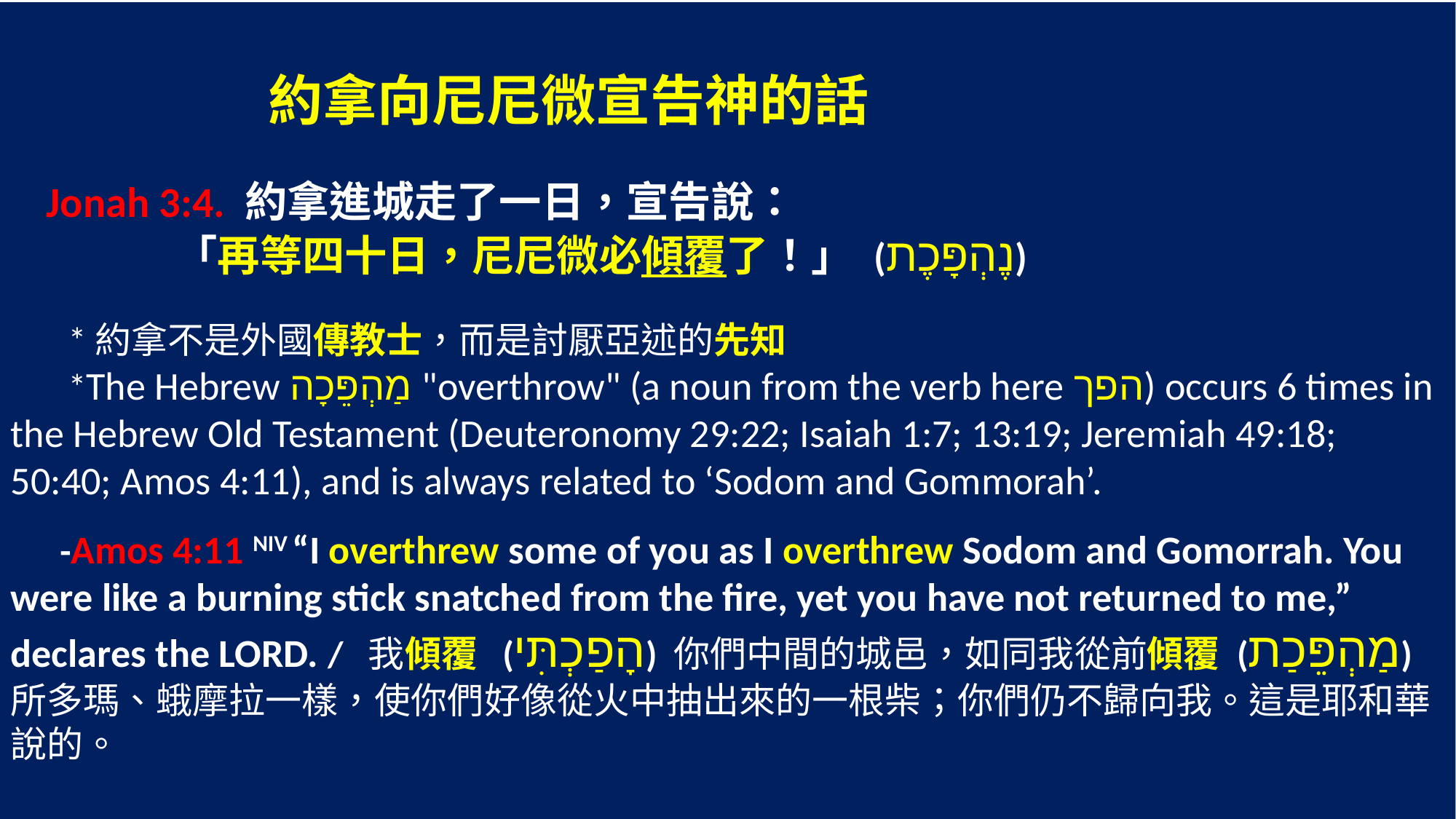

約拿向尼尼微宣告神的話

    Jonah 3:4. 約拿進城走了一日，宣告說：
                「再等四十日，尼尼微必傾覆了！」 (נֶהְפָּכֶת)

       *約拿不是外國傳教士，而是討厭亞述的先知
       *The Hebrew מַהְפֵּכָה "overthrow" (a noun from the verb here הפך) occurs 6 times in the Hebrew Old Testament (Deuteronomy 29:22; Isaiah 1:7; 13:19; Jeremiah 49:18; 50:40; Amos 4:11), and is always related to ‘Sodom and Gommorah’.

      -Amos 4:11 NIV “I overthrew some of you as I overthrew Sodom and Gomorrah. You were like a burning stick snatched from the fire, yet you have not returned to me,” declares the LORD. /  我傾覆  (הָפַכְתִּי) 你們中間的城邑，如同我從前傾覆 (מַהְפֵּכַת) 所多瑪、蛾摩拉一樣，使你們好像從火中抽出來的一根柴；你們仍不歸向我。這是耶和華說的。